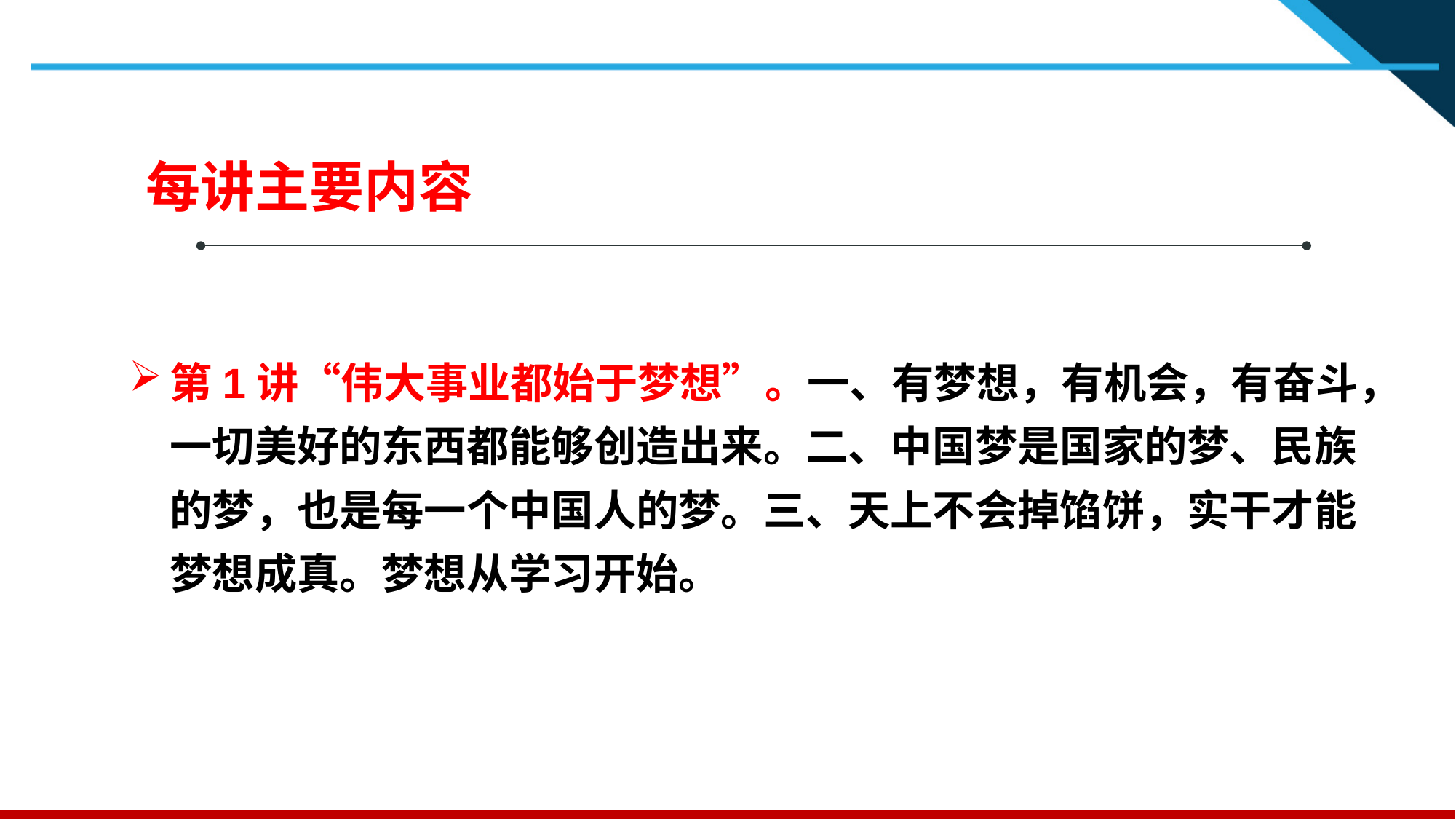

每讲主要内容
10

第1讲“伟大事业都始于梦想”。一、有梦想，有机会，有奋斗，一切美好的东西都能够创造出来。二、中国梦是国家的梦、民族的梦，也是每一个中国人的梦。三、天上不会掉馅饼，实干才能梦想成真。梦想从学习开始。